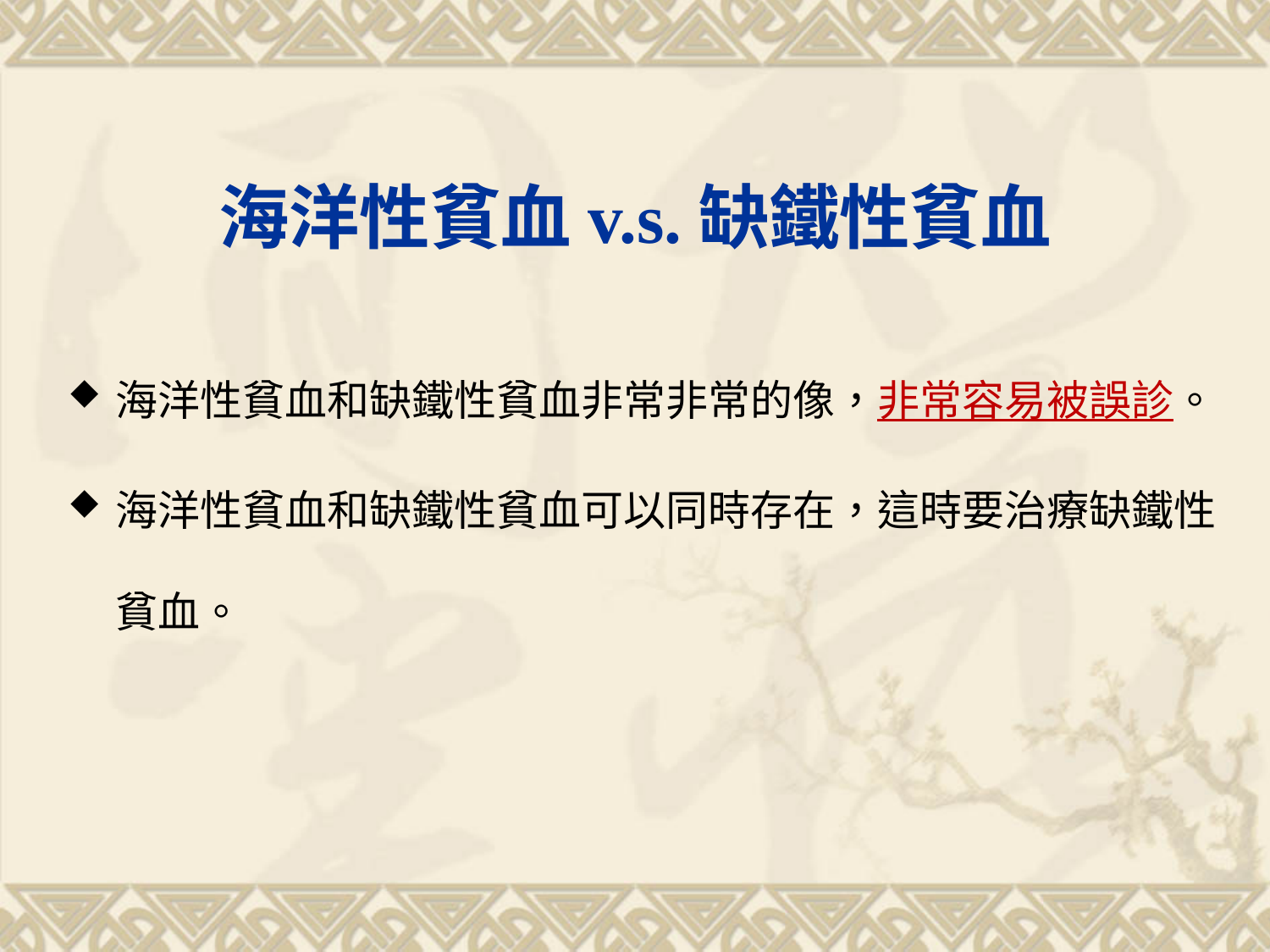

# 海洋性貧血v.s.缺鐵性貧血
海洋性貧血和缺鐵性貧血非常非常的像，非常容易被誤診。
海洋性貧血和缺鐵性貧血可以同時存在，這時要治療缺鐵性貧血。